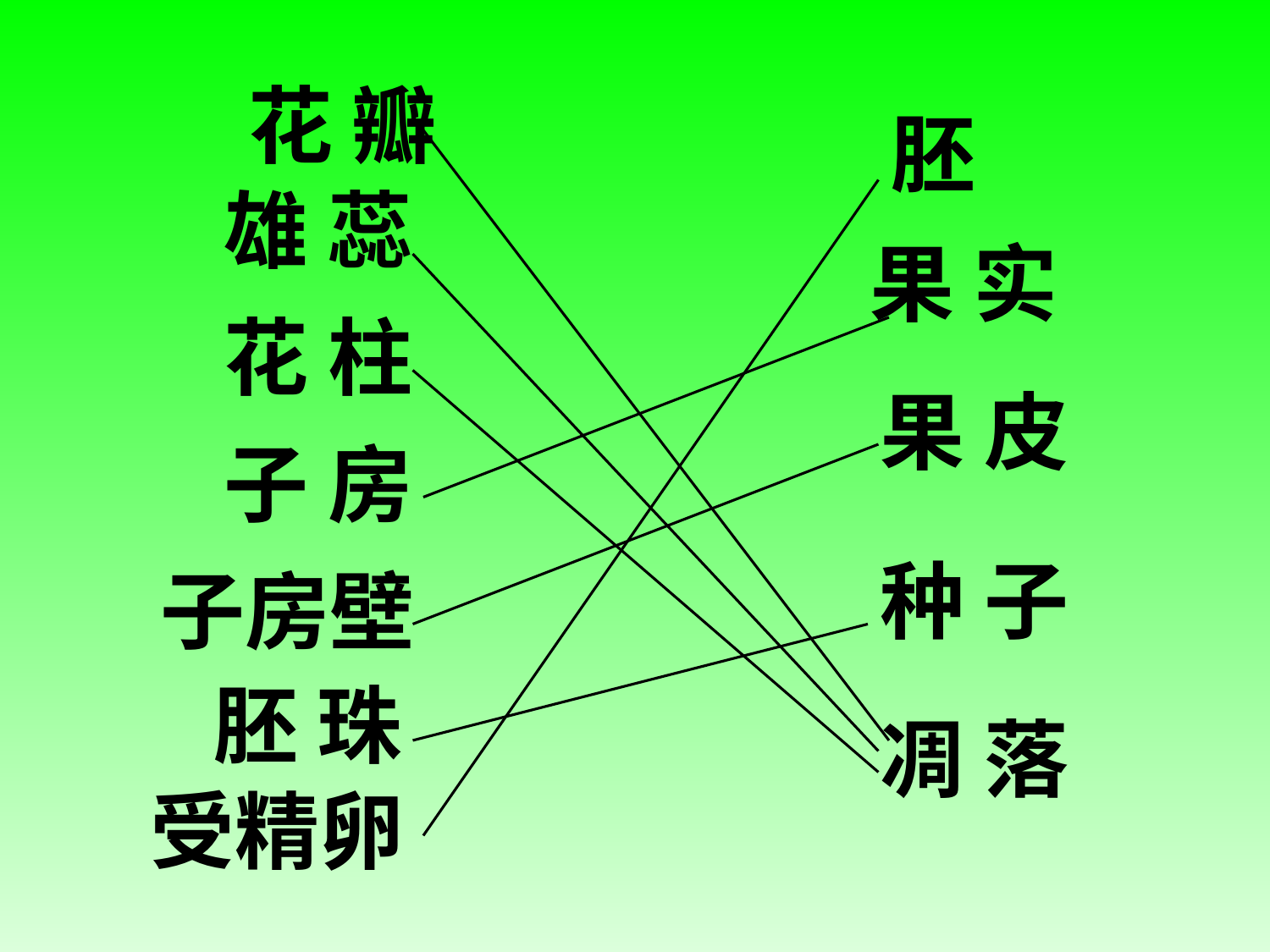

花 瓣
胚

雄 蕊

果 实

花 柱

果 皮
子 房

种 子
子房壁

胚 珠
凋 落
受精卵